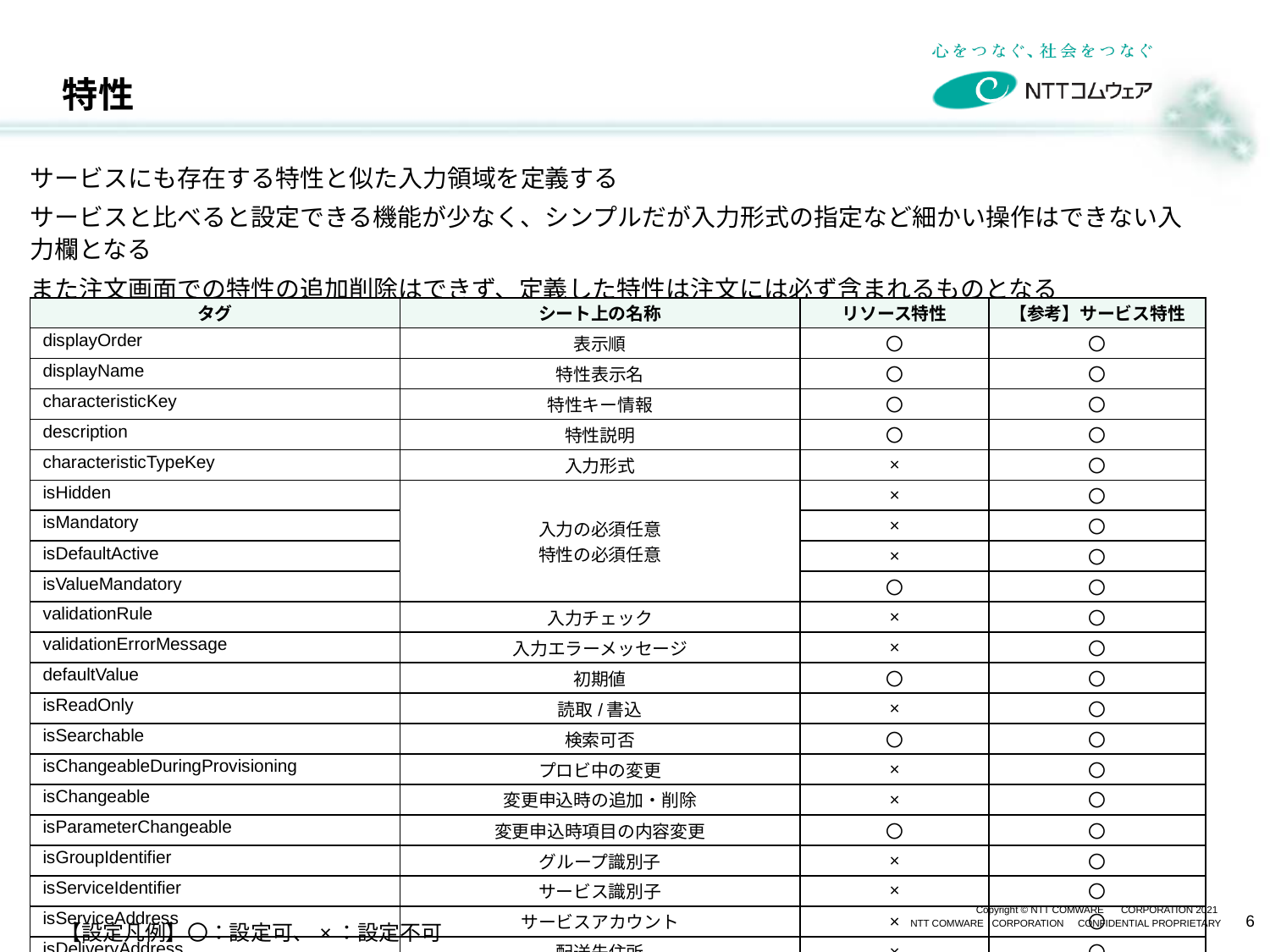

# 特性
サービスにも存在する特性と似た入力領域を定義する
サービスと比べると設定できる機能が少なく、シンプルだが入力形式の指定など細かい操作はできない入力欄となる
また注文画面での特性の追加削除はできず、定義した特性は注文には必ず含まれるものとなる
| タグ | シート上の名称 | リソース特性 | 【参考】サービス特性 |
| --- | --- | --- | --- |
| displayOrder | 表示順 | 〇 | 〇 |
| displayName | 特性表示名 | 〇 | 〇 |
| characteristicKey | 特性キー情報 | 〇 | 〇 |
| description | 特性説明 | 〇 | 〇 |
| characteristicTypeKey | 入力形式 | × | 〇 |
| isHidden | 入力の必須任意 特性の必須任意 | × | 〇 |
| isMandatory |  | × | 〇 |
| isDefaultActive |  | × | 〇 |
| isValueMandatory |  | 〇 | 〇 |
| validationRule | 入力チェック | × | 〇 |
| validationErrorMessage | 入力エラーメッセージ | × | 〇 |
| defaultValue | 初期値 | 〇 | 〇 |
| isReadOnly | 読取/書込 | × | 〇 |
| isSearchable | 検索可否 | 〇 | 〇 |
| isChangeableDuringProvisioning | プロビ中の変更 | × | 〇 |
| isChangeable | 変更申込時の追加・削除 | × | 〇 |
| isParameterChangeable | 変更申込時項目の内容変更 | 〇 | 〇 |
| isGroupIdentifier | グループ識別子 | × | 〇 |
| isServiceIdentifier | サービス識別子 | × | 〇 |
| isServiceAddress | サービスアカウント | × | 〇 |
| isDeliveryAddress | 配送先住所 | × | 〇 |
| maxNumberOfInstance | 設定上限 | × | 〇 |
【設定凡例】〇：設定可、×：設定不可